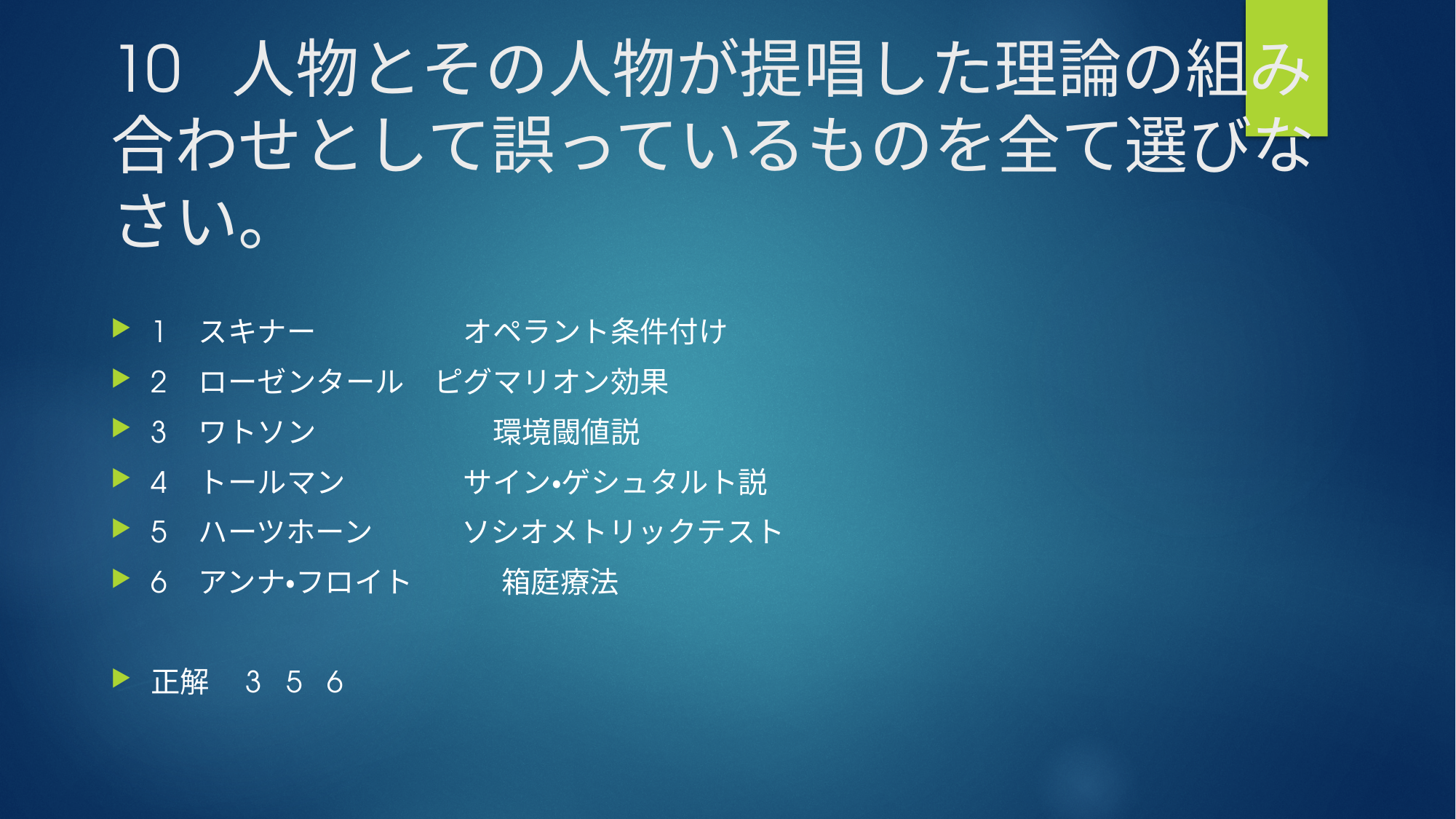

# 10  人物とその人物が提唱した理論の組み合わせとして誤っているものを全て選びなさい。
1   スキナー　　　　　オペラント条件付け
2   ローゼンタール　ピグマリオン効果
3   ワトソン　　　　　　環境閾値説
4   トールマン　　　　サイン・ゲシュタルト説
5   ハーツホーン　　　ソシオメトリックテスト
6   アンナ・フロイト　　　箱庭療法

正解　3   5   6